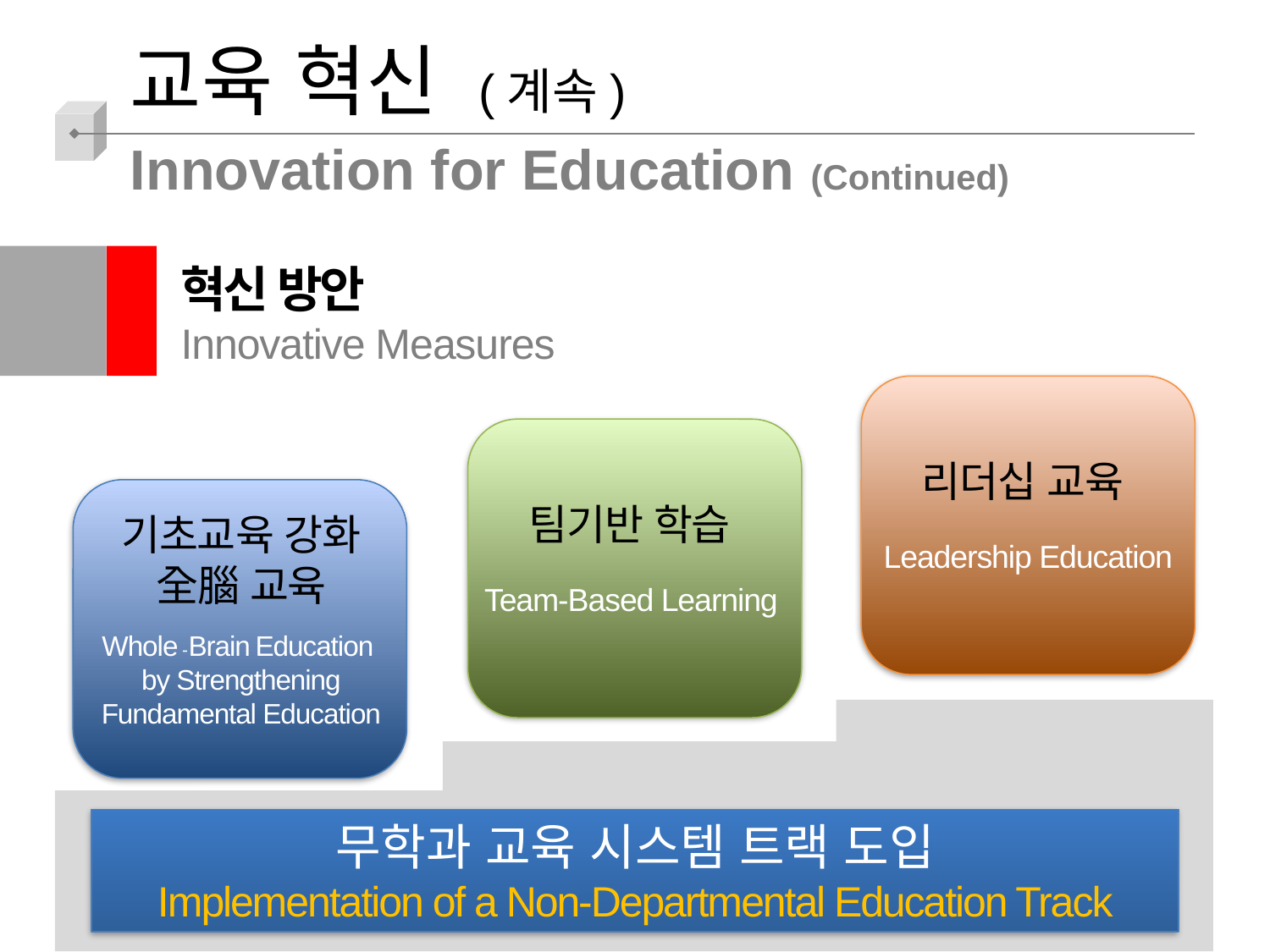

교육 혁신 (계속)

Innovation for Education (Continued)

혁신 방안
Innovative Measures

리더십 교육
Leadership Education

팀기반 학습
Team-Based Learning

기초교육 강화
全腦 교육
Whole -Brain Education
by Strengthening
Fundamental Education

무학과 교육 시스템 트랙 도입
Implementation of a Non-Departmental Education Track